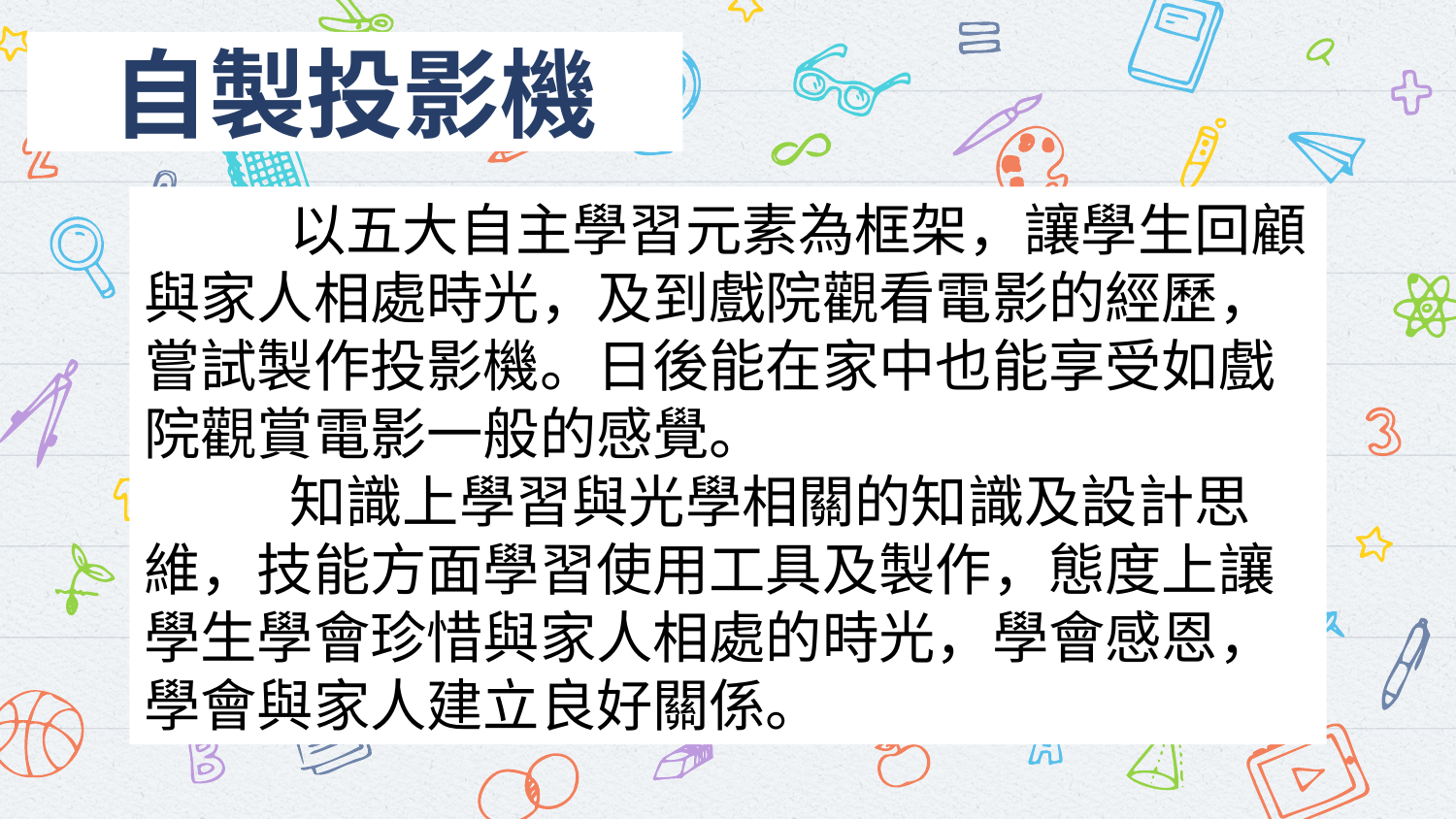

# 自製投影機
	以五大自主學習元素為框架，讓學生回顧與家人相處時光，及到戲院觀看電影的經歷，嘗試製作投影機。日後能在家中也能享受如戲院觀賞電影一般的感覺。
	知識上學習與光學相關的知識及設計思維，技能方面學習使用工具及製作，態度上讓學生學會珍惜與家人相處的時光，學會感恩，學會與家人建立良好關係。